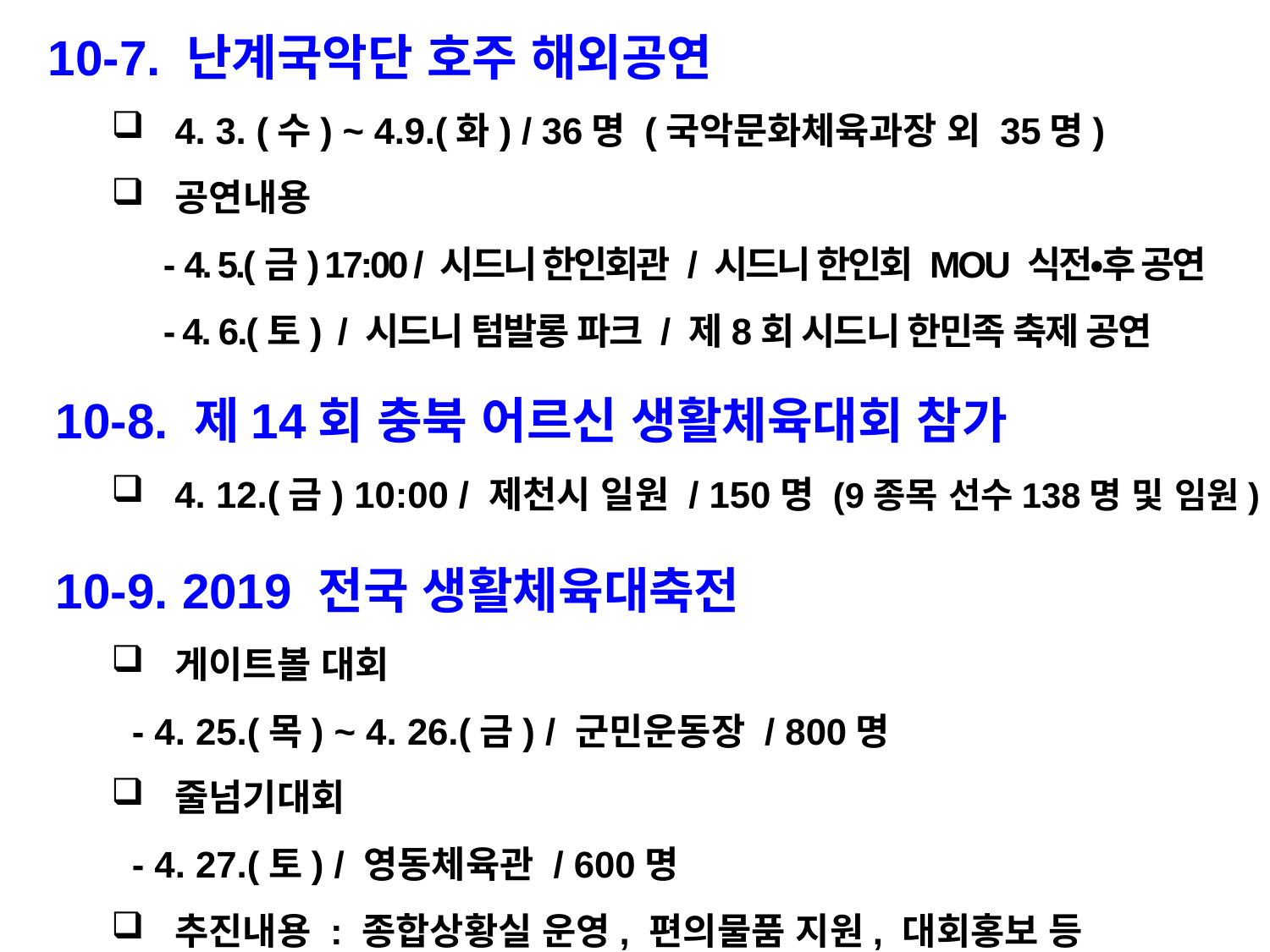

10-7. 난계국악단 호주 해외공연
4. 3. (수) ~ 4.9.(화) / 36명 (국악문화체육과장 외 35명)
공연내용
     - 4. 5.(금) 17:00 / 시드니 한인회관 / 시드니 한인회 MOU 식전•후 공연
     - 4. 6.(토)  / 시드니 텀발롱 파크 / 제8회 시드니 한민족 축제 공연
10-8. 제14회 충북 어르신 생활체육대회 참가
4. 12.(금) 10:00 / 제천시 일원 / 150명 (9종목 선수138명 및 임원)

10-9. 2019 전국 생활체육대축전
게이트볼 대회
  - 4. 25.(목) ~ 4. 26.(금) / 군민운동장 / 800명
줄넘기대회
  - 4. 27.(토) / 영동체육관 / 600명
추진내용 : 종합상황실 운영, 편의물품 지원, 대회홍보 등